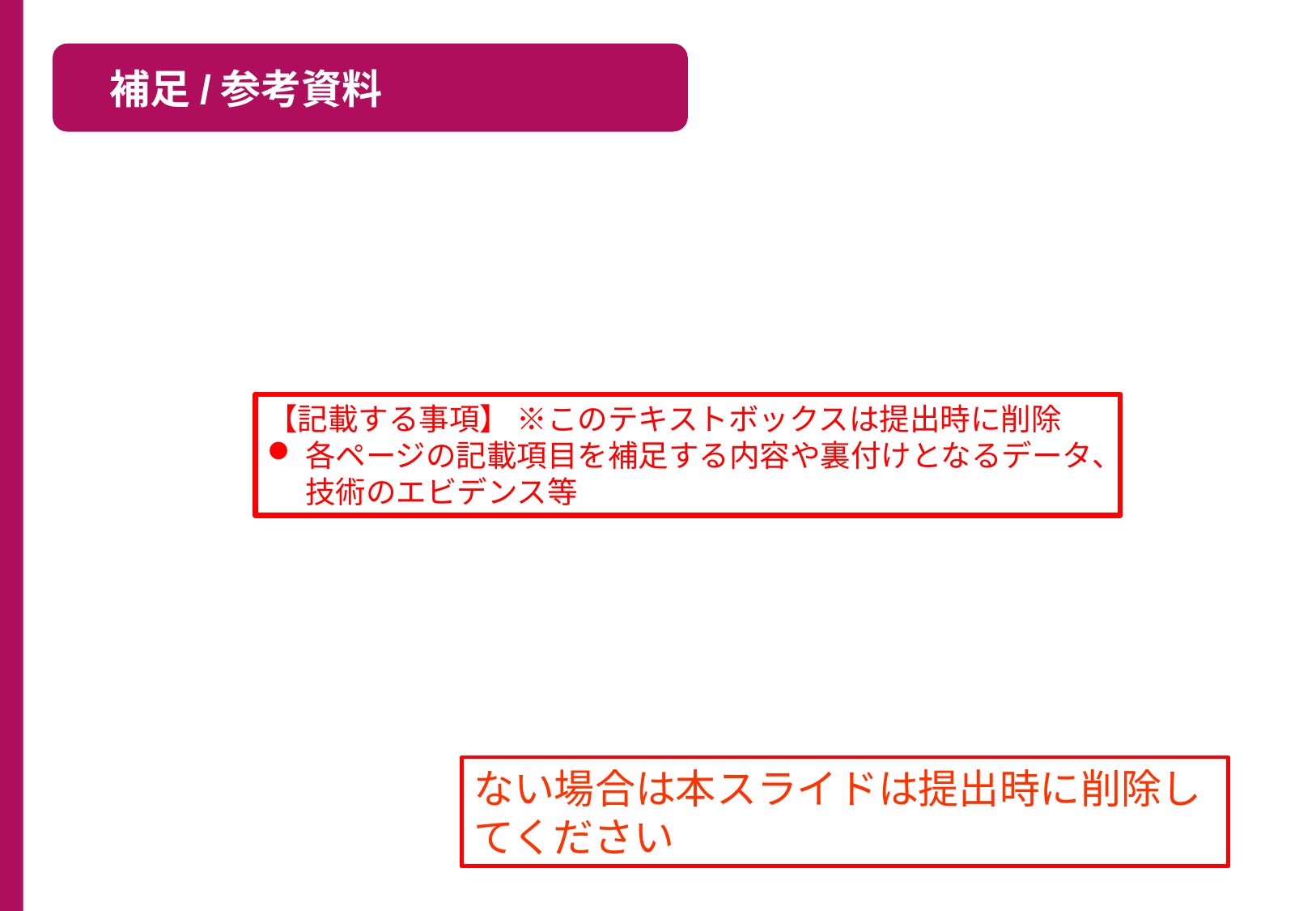

補足/参考資料
【記載する事項】 ※このテキストボックスは提出時に削除
各ページの記載項目を補足する内容や裏付けとなるデータ、技術のエビデンス等
ない場合は本スライドは提出時に削除してください